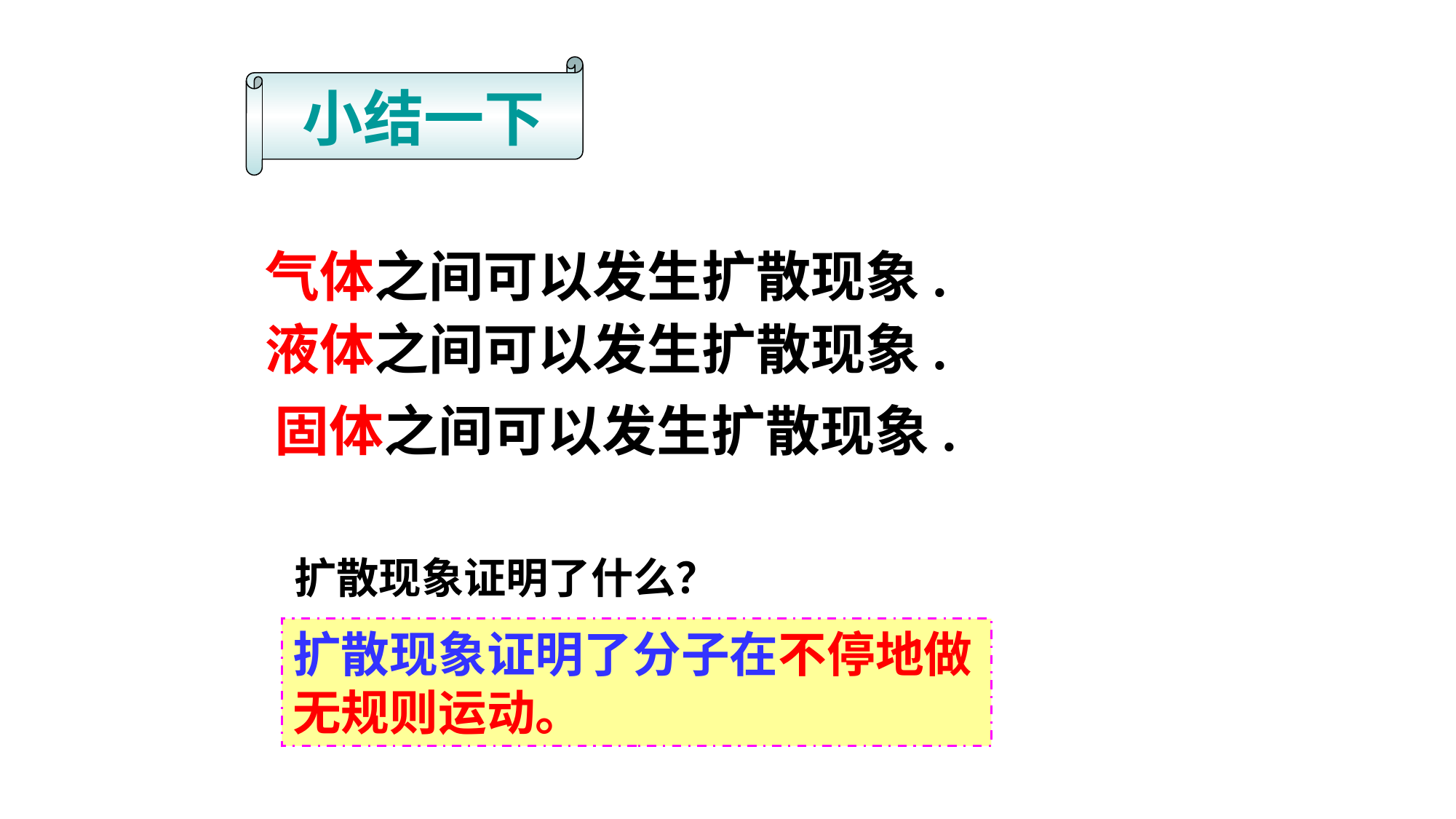

小结一下
气体之间可以发生扩散现象.
液体之间可以发生扩散现象.
固体之间可以发生扩散现象.
扩散现象证明了什么？
扩散现象证明了分子在不停地做无规则运动。